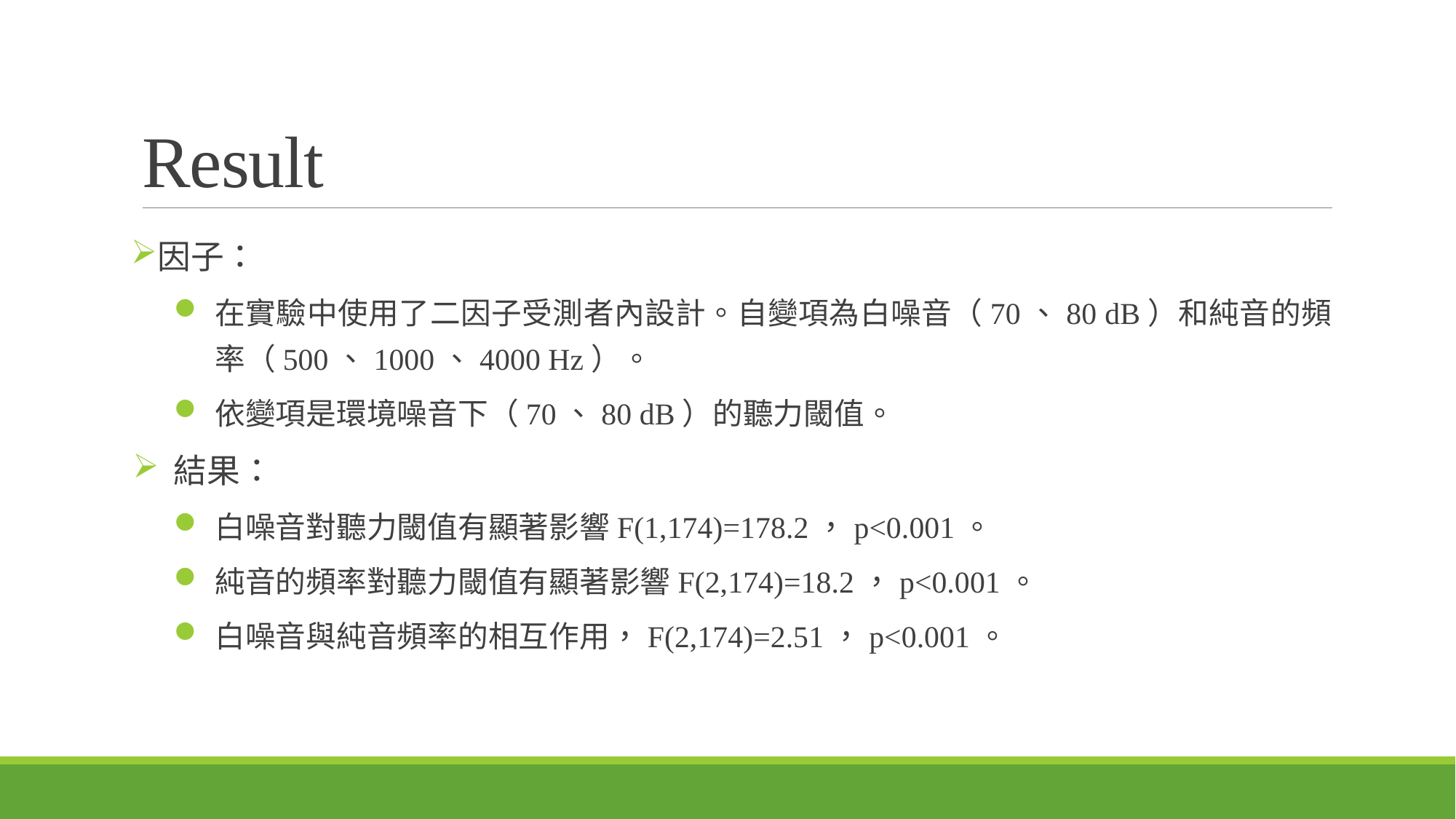

# Result
因子：
在實驗中使用了二因子受測者內設計。自變項為白噪音（70、80 dB）和純音的頻率（500、1000、4000 Hz）。
依變項是環境噪音下（70、80 dB）的聽力閾值。
結果：
白噪音對聽力閾值有顯著影響F(1,174)=178.2，p<0.001。
純音的頻率對聽力閾值有顯著影響F(2,174)=18.2，p<0.001。
白噪音與純音頻率的相互作用，F(2,174)=2.51，p<0.001。